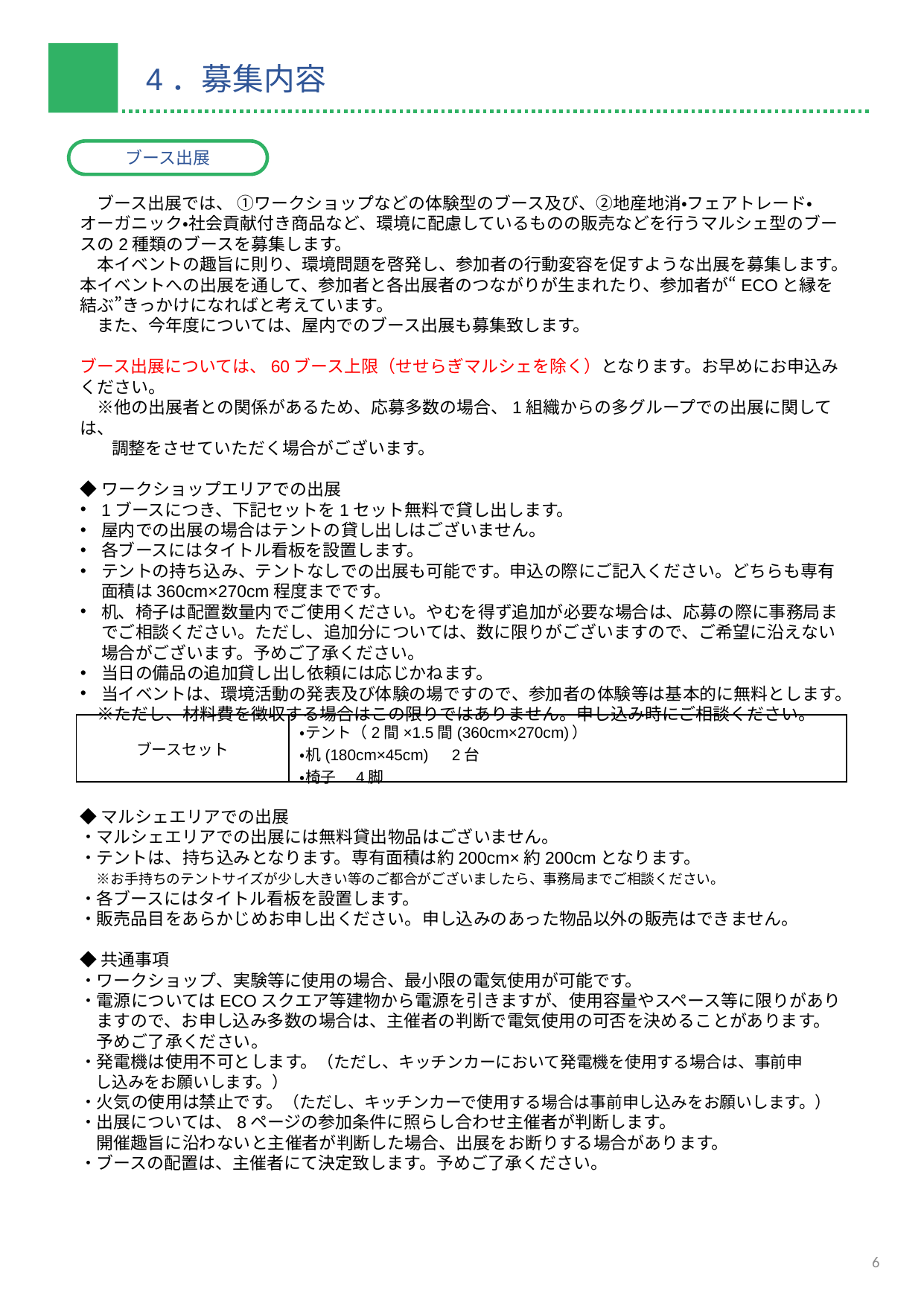

4．募集内容

ブース出展
　ブース出展では、 ①ワークショップなどの体験型のブース及び、②地産地消・フェアトレード・オーガニック・社会貢献付き商品など、環境に配慮しているものの販売などを行うマルシェ型のブースの2種類のブースを募集します。
　本イベントの趣旨に則り、環境問題を啓発し、参加者の行動変容を促すような出展を募集します。本イベントへの出展を通して、参加者と各出展者のつながりが生まれたり、参加者が“ECOと縁を結ぶ”きっかけになればと考えています。
　また、今年度については、屋内でのブース出展も募集致します。

ブース出展については、60ブース上限（せせらぎマルシェを除く）となります。お早めにお申込みください。
　※他の出展者との関係があるため、応募多数の場合、1組織からの多グループでの出展に関しては、
       調整をさせていただく場合がございます。

◆ワークショップエリアでの出展
1ブースにつき、下記セットを1セット無料で貸し出します。
屋内での出展の場合はテントの貸し出しはございません。
各ブースにはタイトル看板を設置します。
テントの持ち込み、テントなしでの出展も可能です。申込の際にご記入ください。どちらも専有面積は360cm×270cm程度までです。
机、椅子は配置数量内でご使用ください。やむを得ず追加が必要な場合は、応募の際に事務局までご相談ください。ただし、追加分については、数に限りがございますので、ご希望に沿えない場合がございます。予めご了承ください。
当日の備品の追加貸し出し依頼には応じかねます。
当イベントは、環境活動の発表及び体験の場ですので、参加者の体験等は基本的に無料とします。
　※ただし、材料費を徴収する場合はこの限りではありません。申し込み時にご相談ください。
| ブースセット | ・テント（2間×1.5間(360cm×270cm)） ・机(180cm×45cm)　2台 ・椅子　4脚 |
| --- | --- |
◆マルシェエリアでの出展
・マルシェエリアでの出展には無料貸出物品はございません。
・テントは、持ち込みとなります。専有面積は約200cm×約200cmとなります。
　※お手持ちのテントサイズが少し大きい等のご都合がございましたら、事務局までご相談ください。
・各ブースにはタイトル看板を設置します。
・販売品目をあらかじめお申し出ください。申し込みのあった物品以外の販売はできません。

◆共通事項
・ワークショップ、実験等に使用の場合、最小限の電気使用が可能です。
・電源についてはECOスクエア等建物から電源を引きますが、使用容量やスペース等に限りがあり
　ますので、お申し込み多数の場合は、主催者の判断で電気使用の可否を決めることがあります。
　予めご了承ください。
・発電機は使用不可とします。（ただし、キッチンカーにおいて発電機を使用する場合は、事前申
　し込みをお願いします。）
・火気の使用は禁止です。（ただし、キッチンカーで使用する場合は事前申し込みをお願いします。）
・出展については、8ページの参加条件に照らし合わせ主催者が判断します。
　開催趣旨に沿わないと主催者が判断した場合、出展をお断りする場合があります。
・ブースの配置は、主催者にて決定致します。予めご了承ください。
6